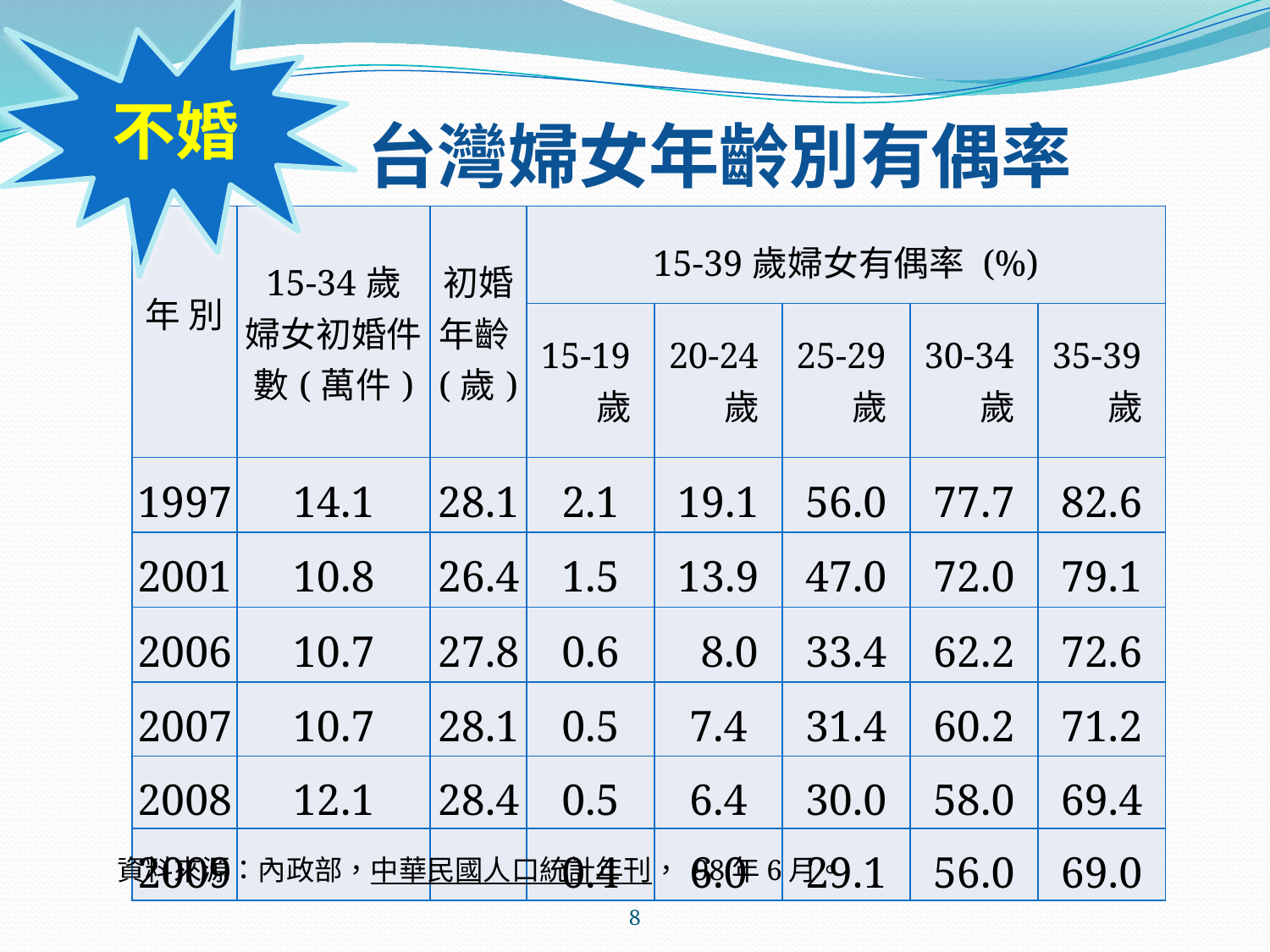

不婚
# 台灣婦女年齡別有偶率
| 年 別 | 15-34歲 婦女初婚件數(萬件) | 初婚 年齡 (歲) | 15-39歲婦女有偶率 (%) |  |  |  |  |
| --- | --- | --- | --- | --- | --- | --- | --- |
|  |  |  | 15-19歲 | 20-24歲 | 25-29歲 | 30-34歲 | 35-39歲 |
| 1997 | 14.1 | 28.1 | 2.1 | 19.1 | 56.0 | 77.7 | 82.6 |
| 2001 | 10.8 | 26.4 | 1.5 | 13.9 | 47.0 | 72.0 | 79.1 |
| 2006 | 10.7 | 27.8 | 0.6 | 8.0 | 33.4 | 62.2 | 72.6 |
| 2007 | 10.7 | 28.1 | 0.5 | 7.4 | 31.4 | 60.2 | 71.2 |
| 2008 | 12.1 | 28.4 | 0.5 | 6.4 | 30.0 | 58.0 | 69.4 |
| 2009 |  |  | 0.4 | 6.0 | 29.1 | 56.0 | 69.0 |
資料來源：內政部，中華民國人口統計年刊， 98年6月。
8